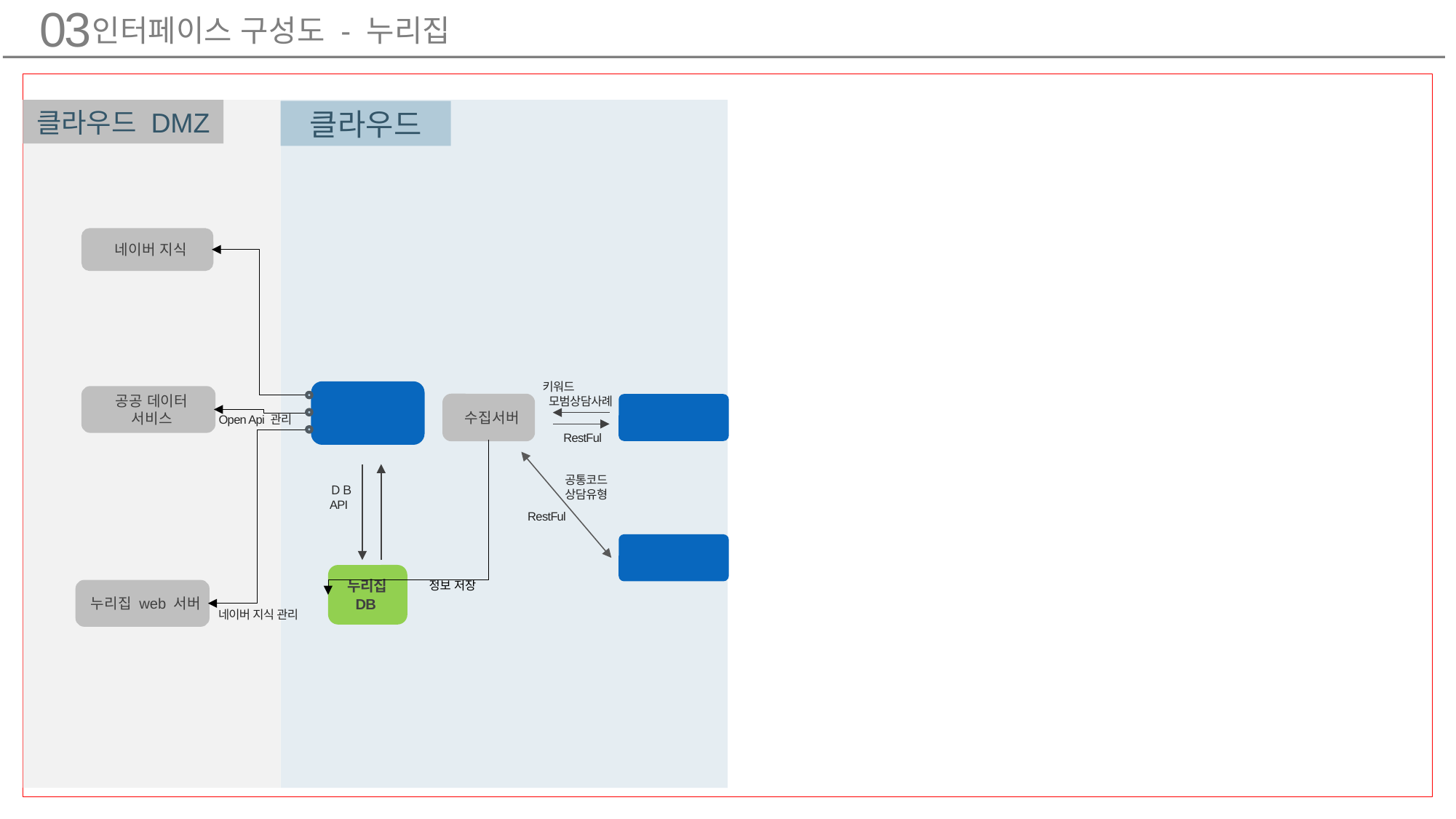

03
인터페이스 구성도 - 누리집
클라우드 DMZ

클라우드
네이버 지식
키워드
 모범상담사례
누리집 서버
공공 데이터 서비스

AI 어드바이저
수집서버

Open Api 관리

RestFul
공통코드
상담유형
ＤＢ
API
RestFul
통합 관리
누리집 DB
정보 저장
누리집 web 서버
네이버 지식 관리